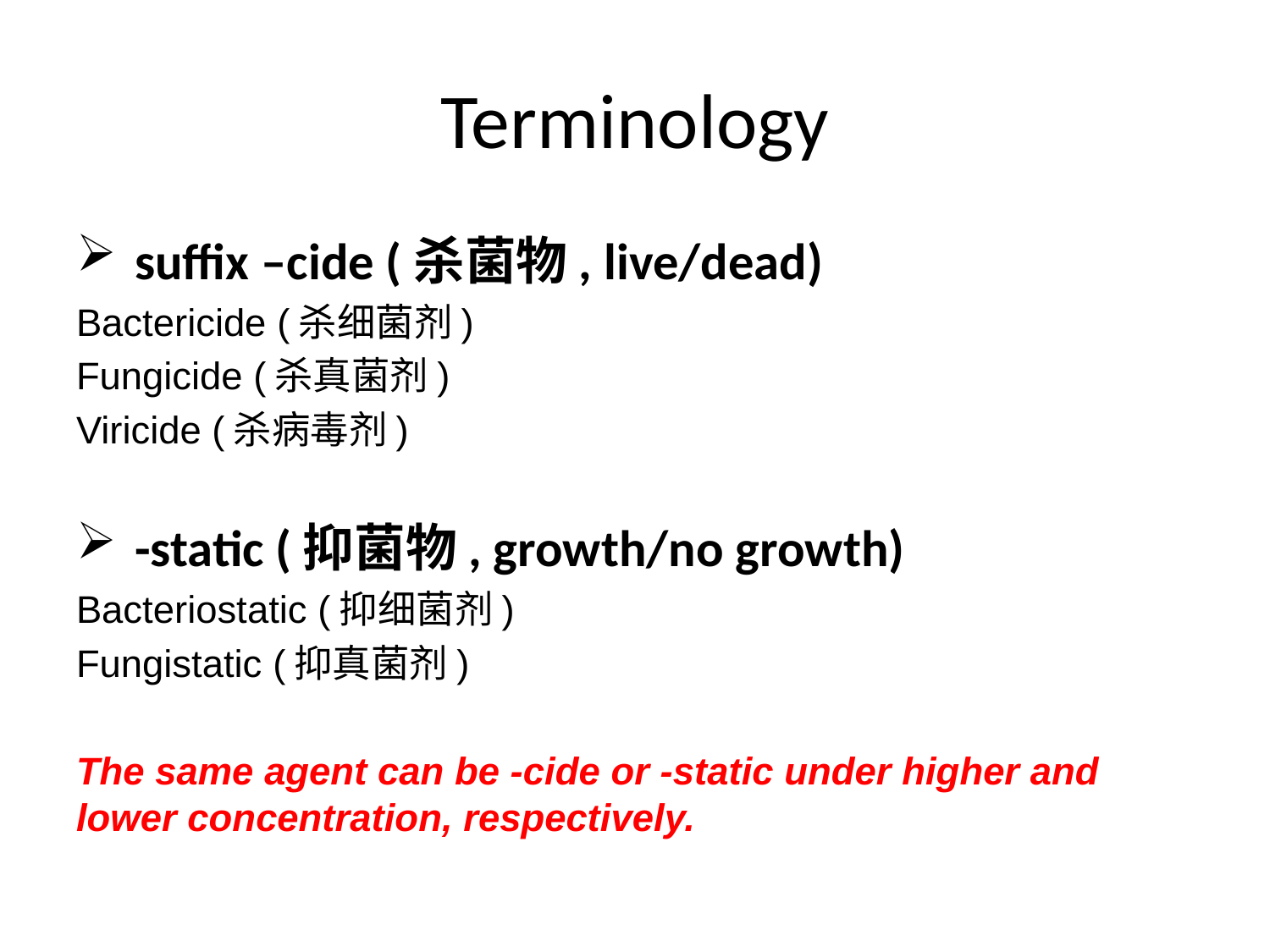

# Terminology
 suffix –cide (杀菌物, live/dead)
Bactericide (杀细菌剂)
Fungicide (杀真菌剂)
Viricide (杀病毒剂)

 -static (抑菌物, growth/no growth)
Bacteriostatic (抑细菌剂)
Fungistatic (抑真菌剂)

The same agent can be -cide or -static under higher and lower concentration, respectively.